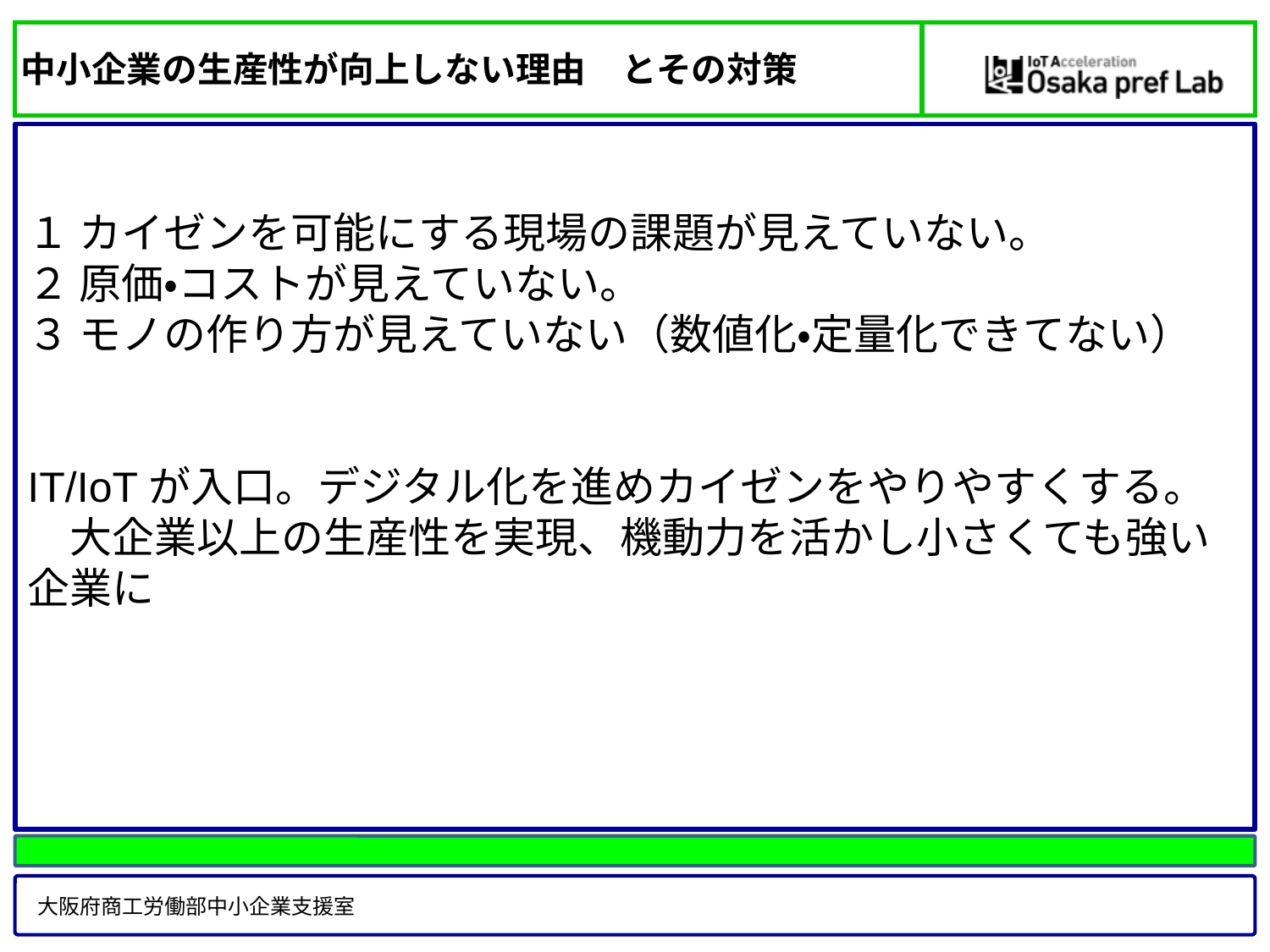

中小企業の生産性が向上しない理由　とその対策

１ カイゼンを可能にする現場の課題が見えていない。
２ 原価・コストが見えていない。
３ モノの作り方が見えていない（数値化・定量化できてない）

IT/IoTが入口。デジタル化を進めカイゼンをやりやすくする。
　大企業以上の生産性を実現、機動力を活かし小さくても強い企業に